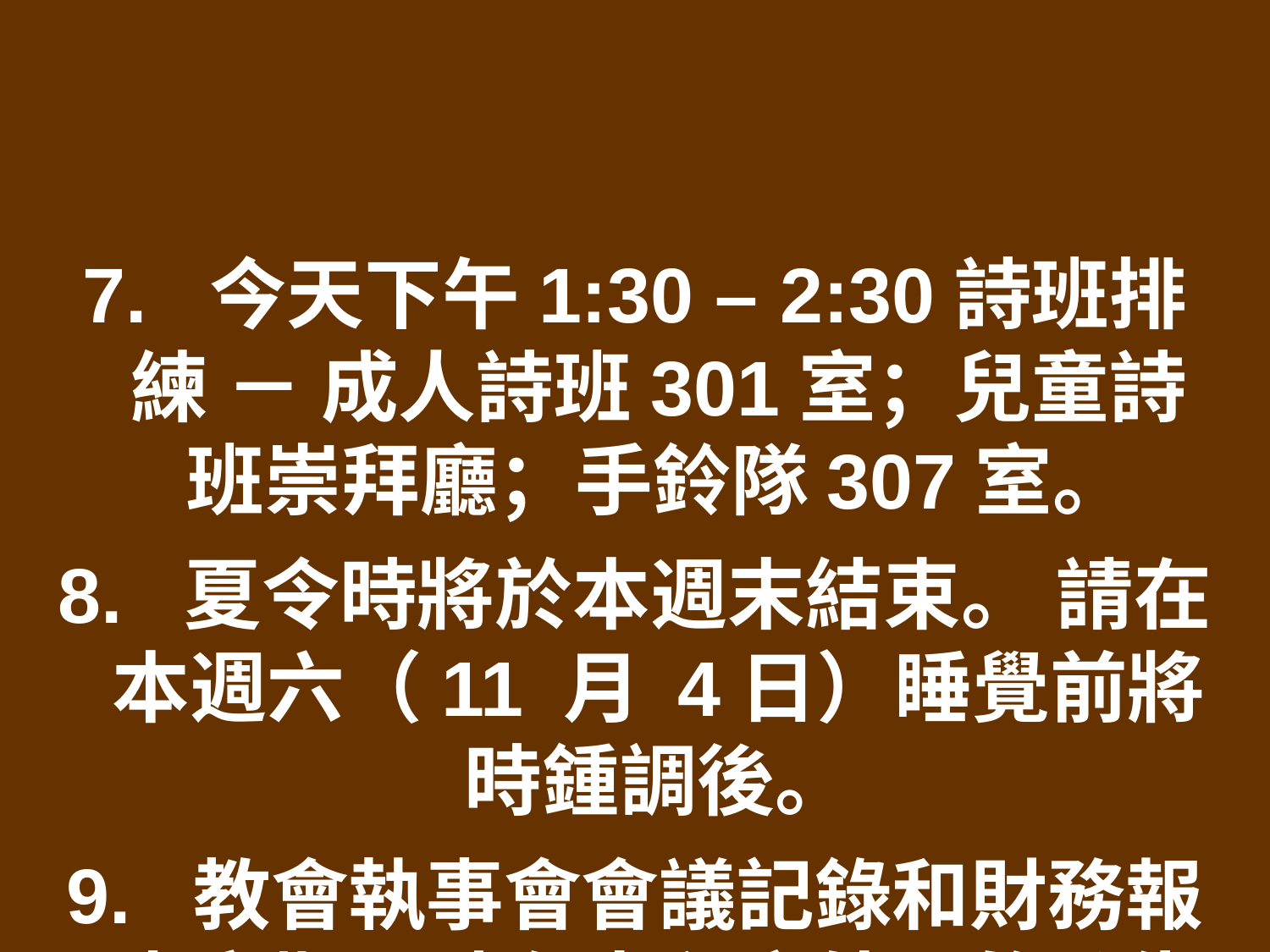

7.  今天下午1:30 – 2:30詩班排練 － 成人詩班301室；兒童詩班崇拜廳；手鈴隊307室。
8.  夏令時將於本週末結束。 請在本週六（11 月 4日）睡覺前將時鍾調後。
9.  教會執事會會議記錄和財務報表定期張貼在崇拜廳外面的公告欄上，供感興趣的人閱覽。